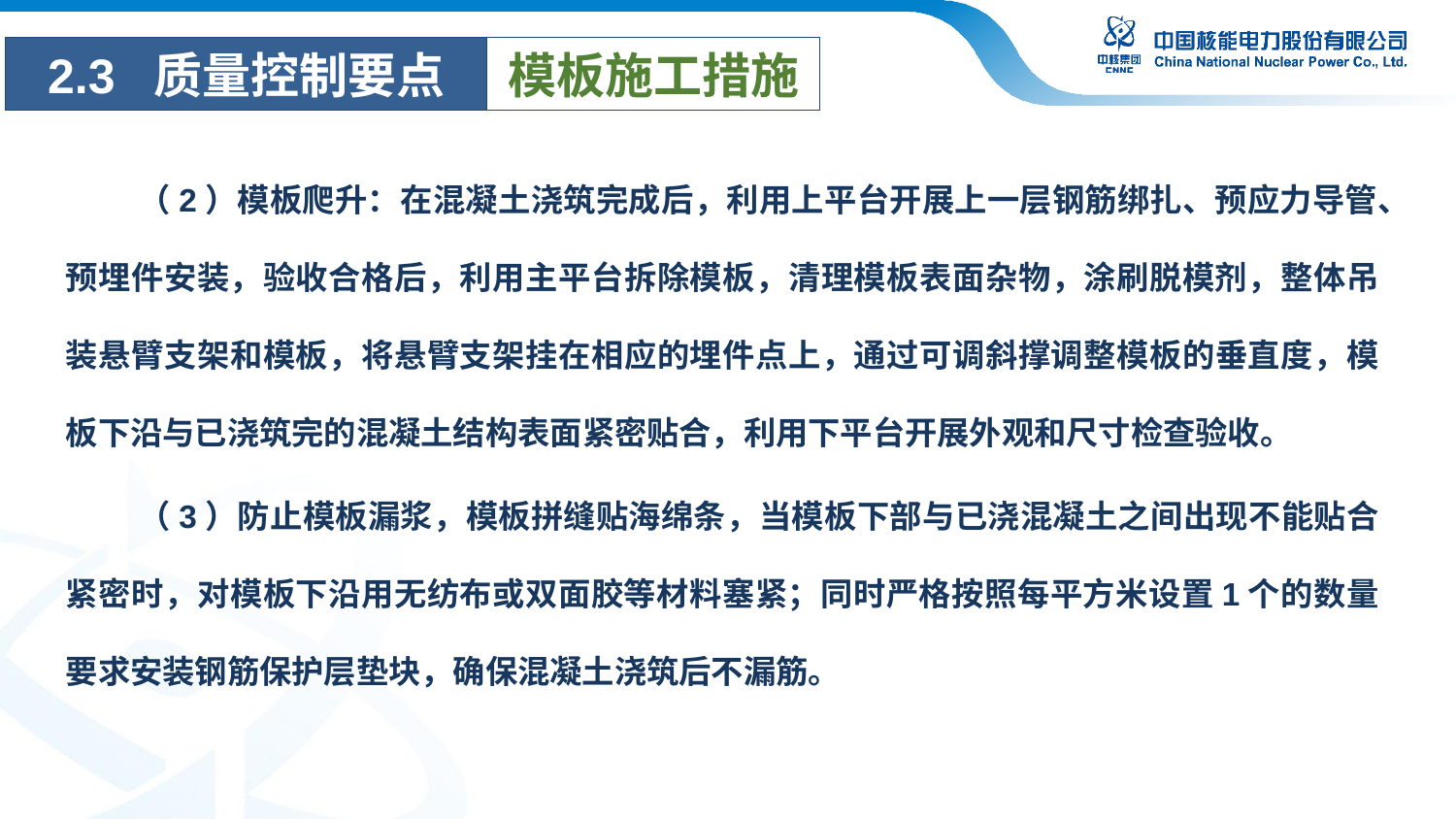

2.3  质量控制要点
模板施工措施
（2）模板爬升：在混凝土浇筑完成后，利用上平台开展上一层钢筋绑扎、预应力导管、预埋件安装，验收合格后，利用主平台拆除模板，清理模板表面杂物，涂刷脱模剂，整体吊装悬臂支架和模板，将悬臂支架挂在相应的埋件点上，通过可调斜撑调整模板的垂直度，模板下沿与已浇筑完的混凝土结构表面紧密贴合，利用下平台开展外观和尺寸检查验收。
（3）防止模板漏浆，模板拼缝贴海绵条，当模板下部与已浇混凝土之间出现不能贴合紧密时，对模板下沿用无纺布或双面胶等材料塞紧；同时严格按照每平方米设置1个的数量要求安装钢筋保护层垫块，确保混凝土浇筑后不漏筋。